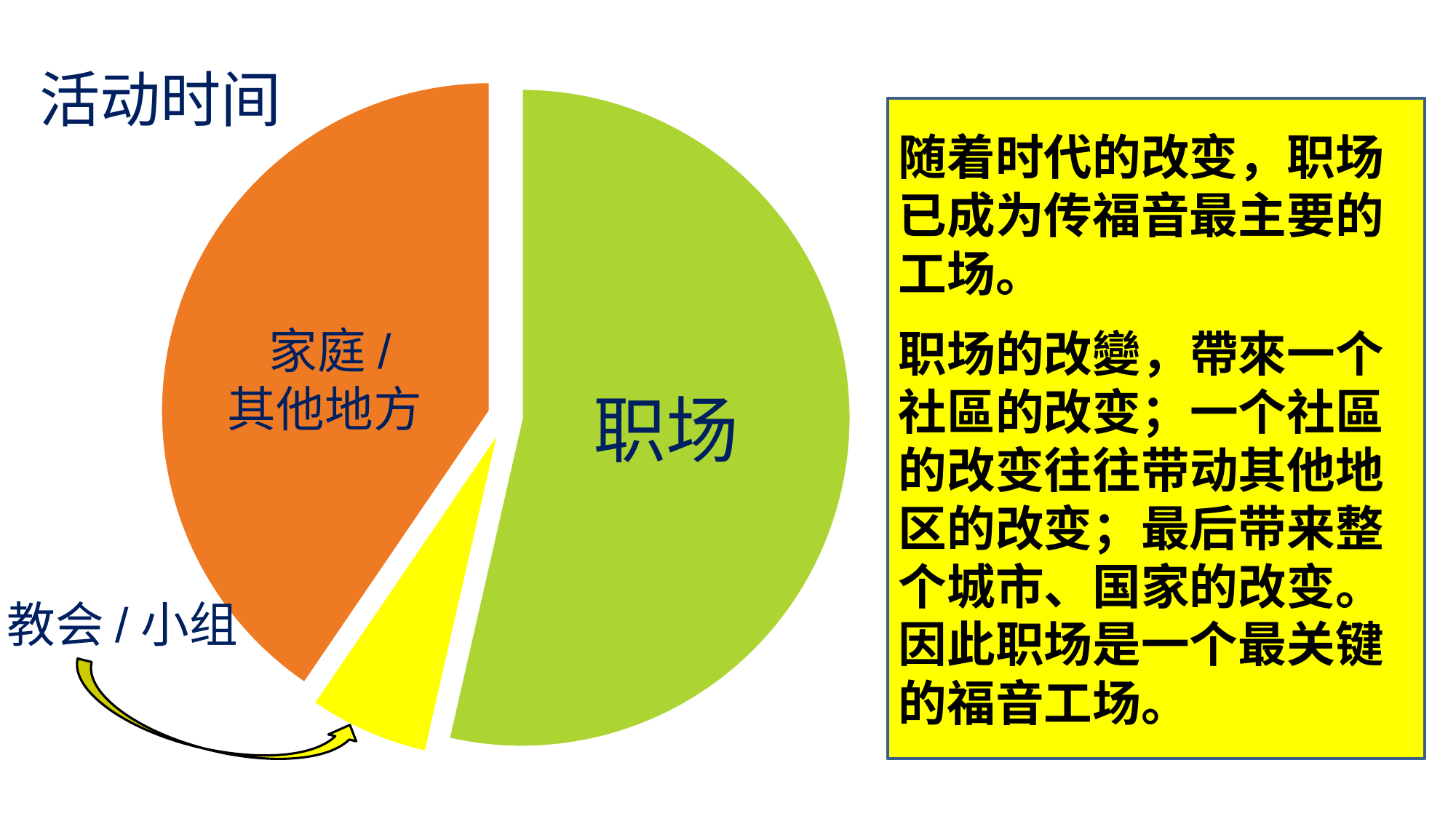

活动时间

### Chart

| Category | Sales |
|---|---|
| 1st Qtr | 45.0 |
| 2nd Qtr | 5.0 |
随着时代的改变，职场已成为传福音最主要的工场。

职场的改變，帶來一个社區的改变；一个社區的改变往往带动其他地区的改变；最后带来整个城市、国家的改变。 因此职场是一个最关键的福音工场。
家庭/
其他地方
职场

教会/小组